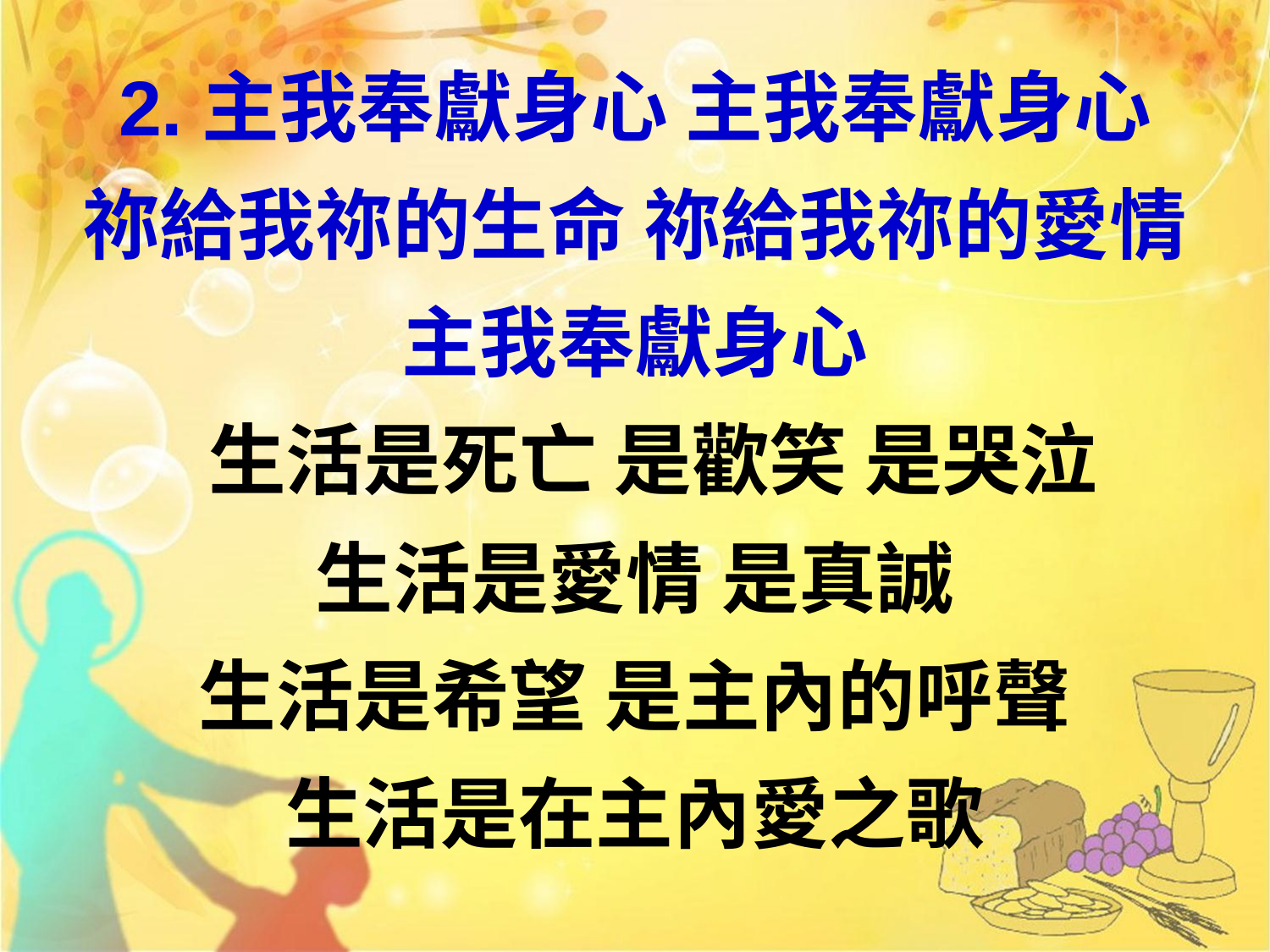

2.主我奉獻身心 主我奉獻身心
祢給我祢的生命 祢給我祢的愛情
主我奉獻身心
 生活是死亡 是歡笑 是哭泣
生活是愛情 是真誠
生活是希望 是主內的呼聲
生活是在主內愛之歌